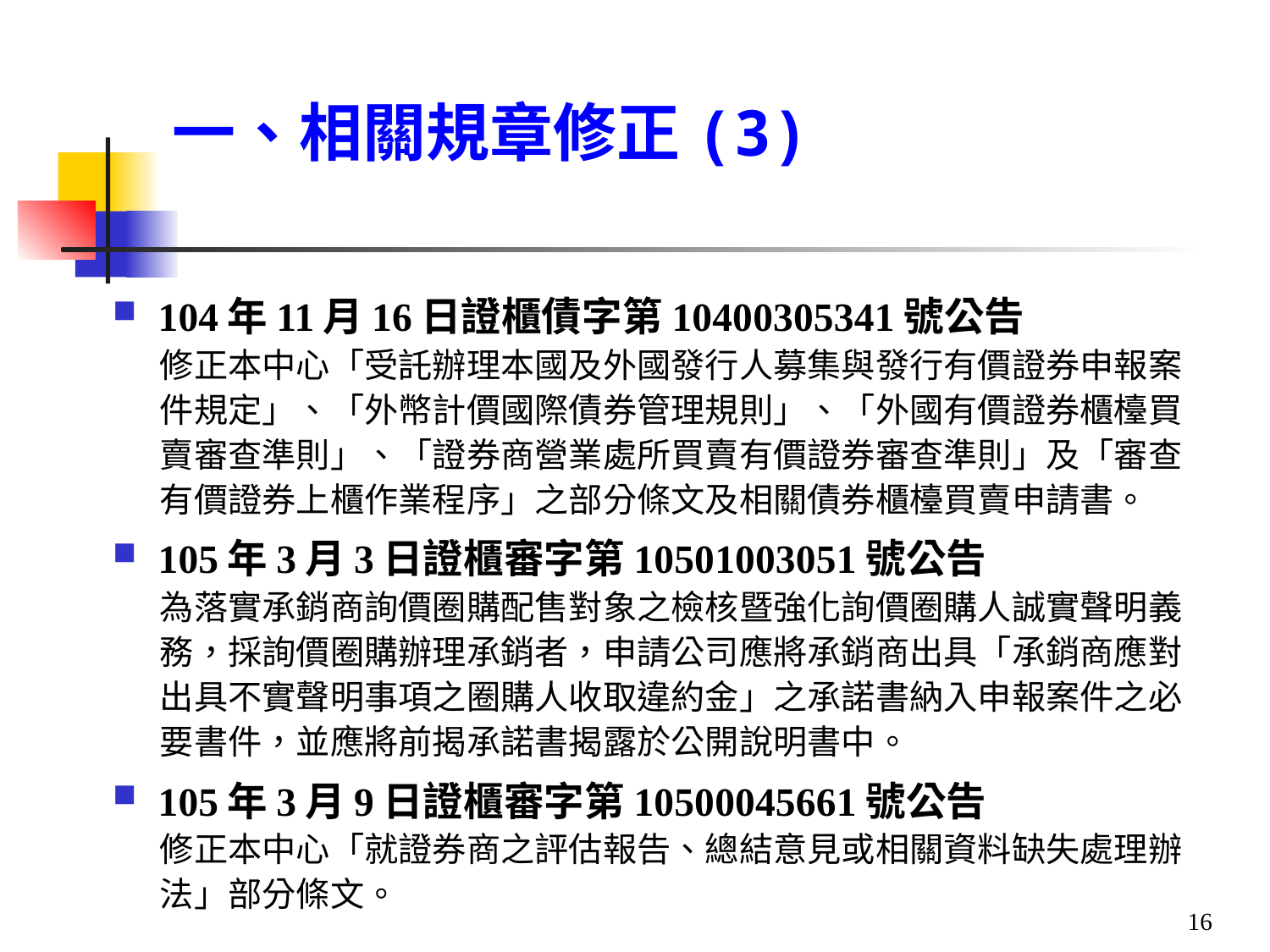

# 一、相關規章修正(3)
104年11月16日證櫃債字第10400305341號公告
修正本中心「受託辦理本國及外國發行人募集與發行有價證券申報案件規定」、「外幣計價國際債券管理規則」、「外國有價證券櫃檯買賣審查準則」、「證券商營業處所買賣有價證券審查準則」及「審查有價證券上櫃作業程序」之部分條文及相關債券櫃檯買賣申請書。
105年3月3日證櫃審字第10501003051號公告
為落實承銷商詢價圈購配售對象之檢核暨強化詢價圈購人誠實聲明義務，採詢價圈購辦理承銷者，申請公司應將承銷商出具「承銷商應對出具不實聲明事項之圈購人收取違約金」之承諾書納入申報案件之必要書件，並應將前揭承諾書揭露於公開說明書中。
105年3月9日證櫃審字第10500045661號公告
修正本中心「就證券商之評估報告、總結意見或相關資料缺失處理辦法」部分條文。
16